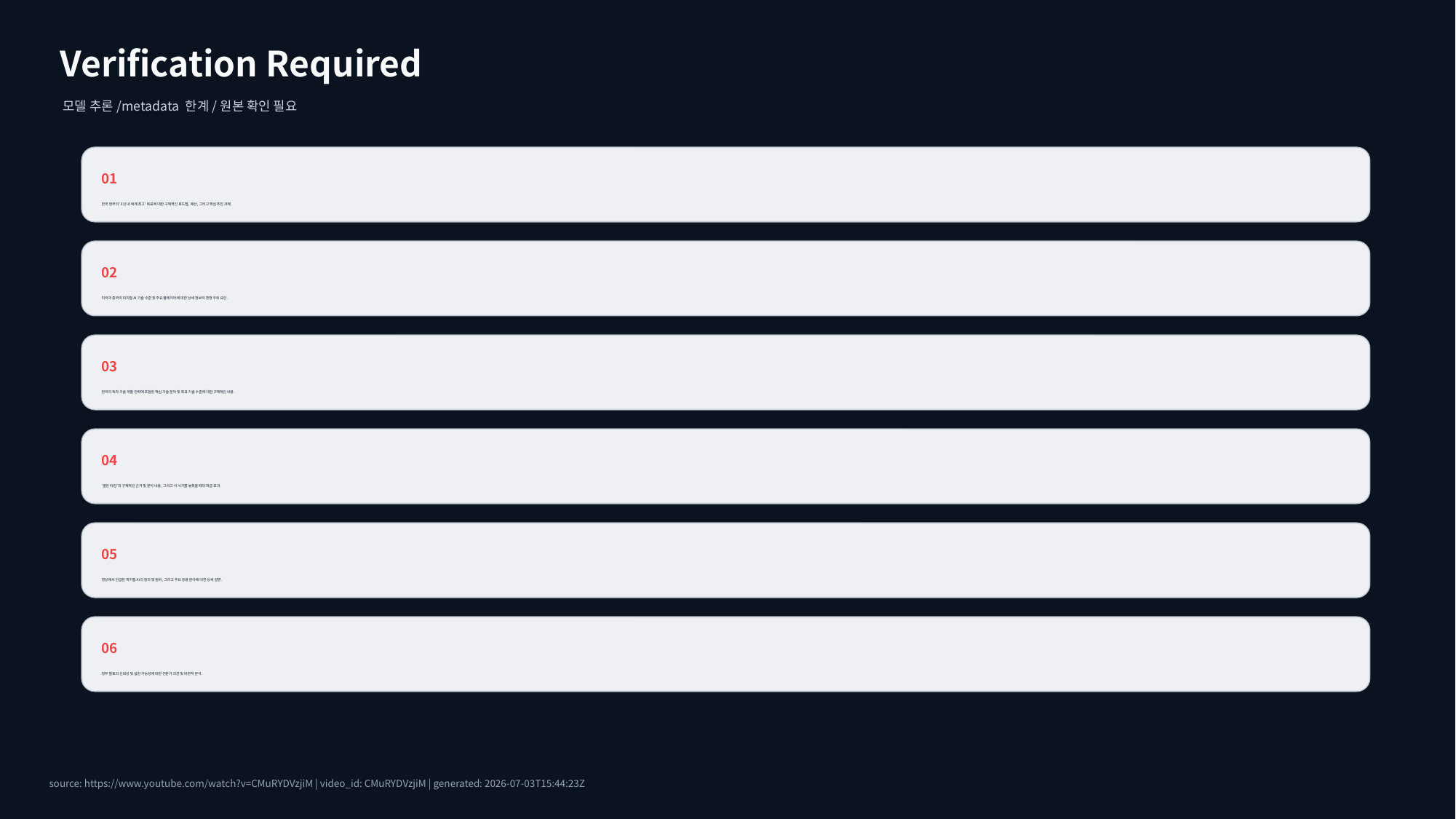

Verification Required
모델 추론/metadata 한계/원본 확인 필요

01
한국 정부의 '3년 내 세계 최고' 목표에 대한 구체적인 로드맵, 예산, 그리고 핵심 추진 과제.

02
미국과 중국의 피지컬 AI 기술 수준 및 주요 플레이어에 대한 상세 정보와 경쟁 우위 요인.

03
한국의 독자 기술 개발 전략에 포함된 핵심 기술 분야 및 목표 기술 수준에 대한 구체적인 내용.

04
'골든 타임'의 구체적인 근거 및 분석 내용, 그리고 이 시기를 놓쳤을 때의 파급 효과.

05
영상에서 언급된 피지컬 AI의 정의 및 범위, 그리고 주요 응용 분야에 대한 상세 설명.

06
정부 발표의 신뢰성 및 실현 가능성에 대한 전문가 의견 및 비판적 분석.
source: https://www.youtube.com/watch?v=CMuRYDVzjiM | video_id: CMuRYDVzjiM | generated: 2026-07-03T15:44:23Z